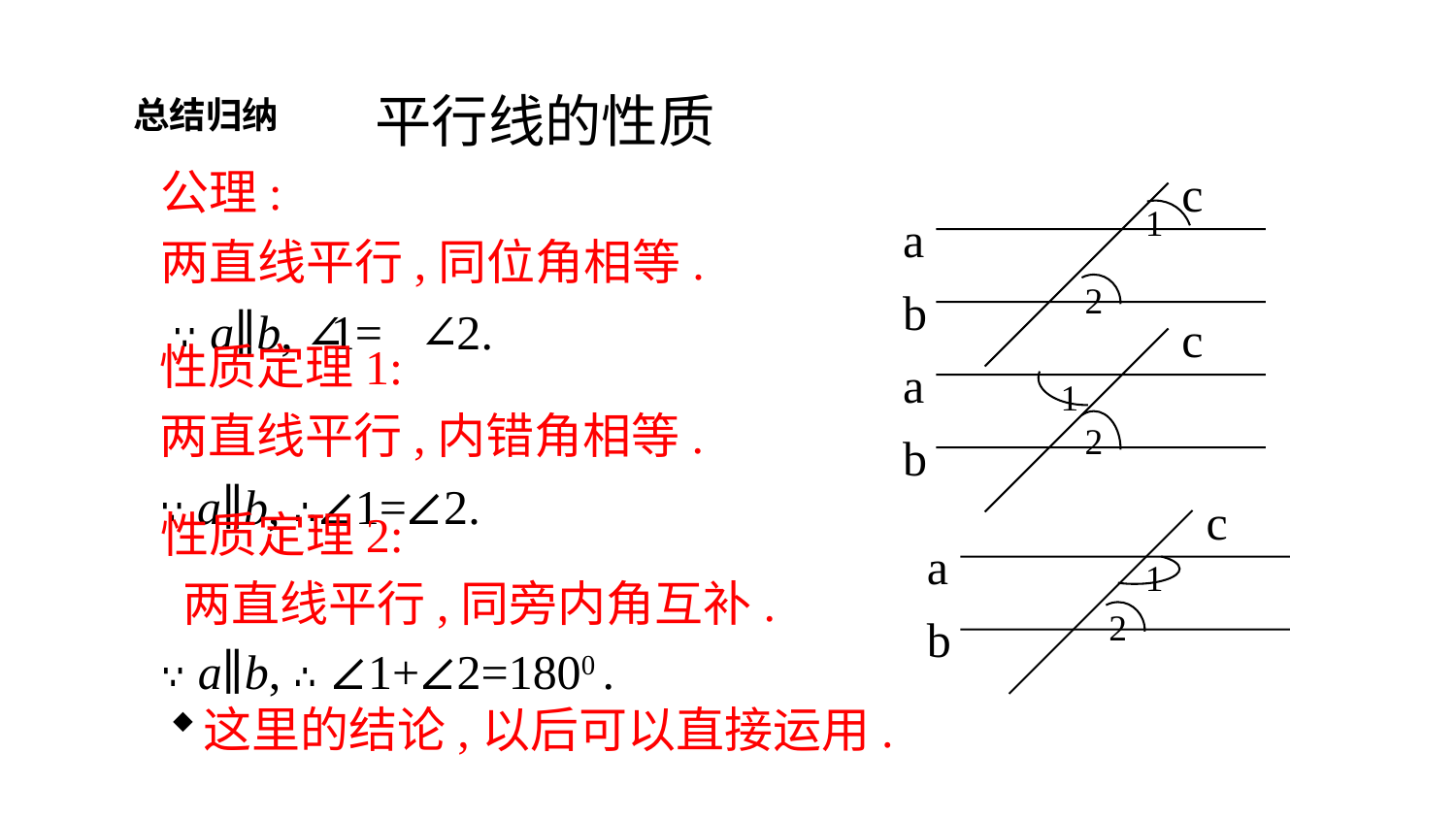

平行线的性质
总结归纳
公理:
两直线平行,同位角相等.
 ∵ a∥b, ∴∠1=∠2.
c

1

a

2
b

c

a
1

2

b

性质定理1:
两直线平行,内错角相等.
∵ a∥b, ∴∠1=∠2.
c

a
1

2
b

性质定理2:
 两直线平行,同旁内角互补.
∵ a∥b, ∴ ∠1+∠2=1800 .
这里的结论,以后可以直接运用.